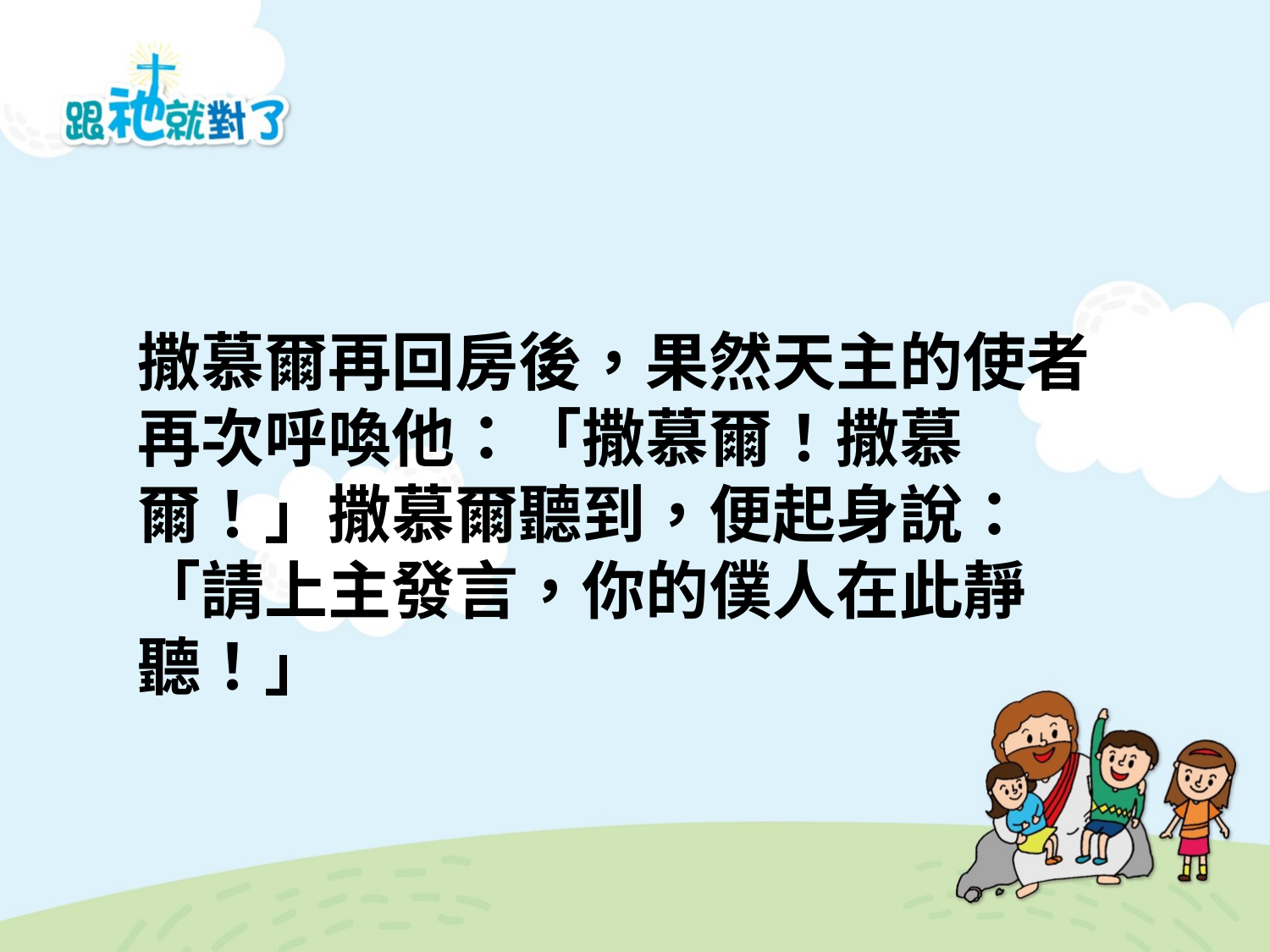

撒慕爾再回房後，果然天主的使者再次呼喚他：「撒慕爾！撒慕爾！」撒慕爾聽到，便起身說：「請上主發言，你的僕人在此靜聽！」